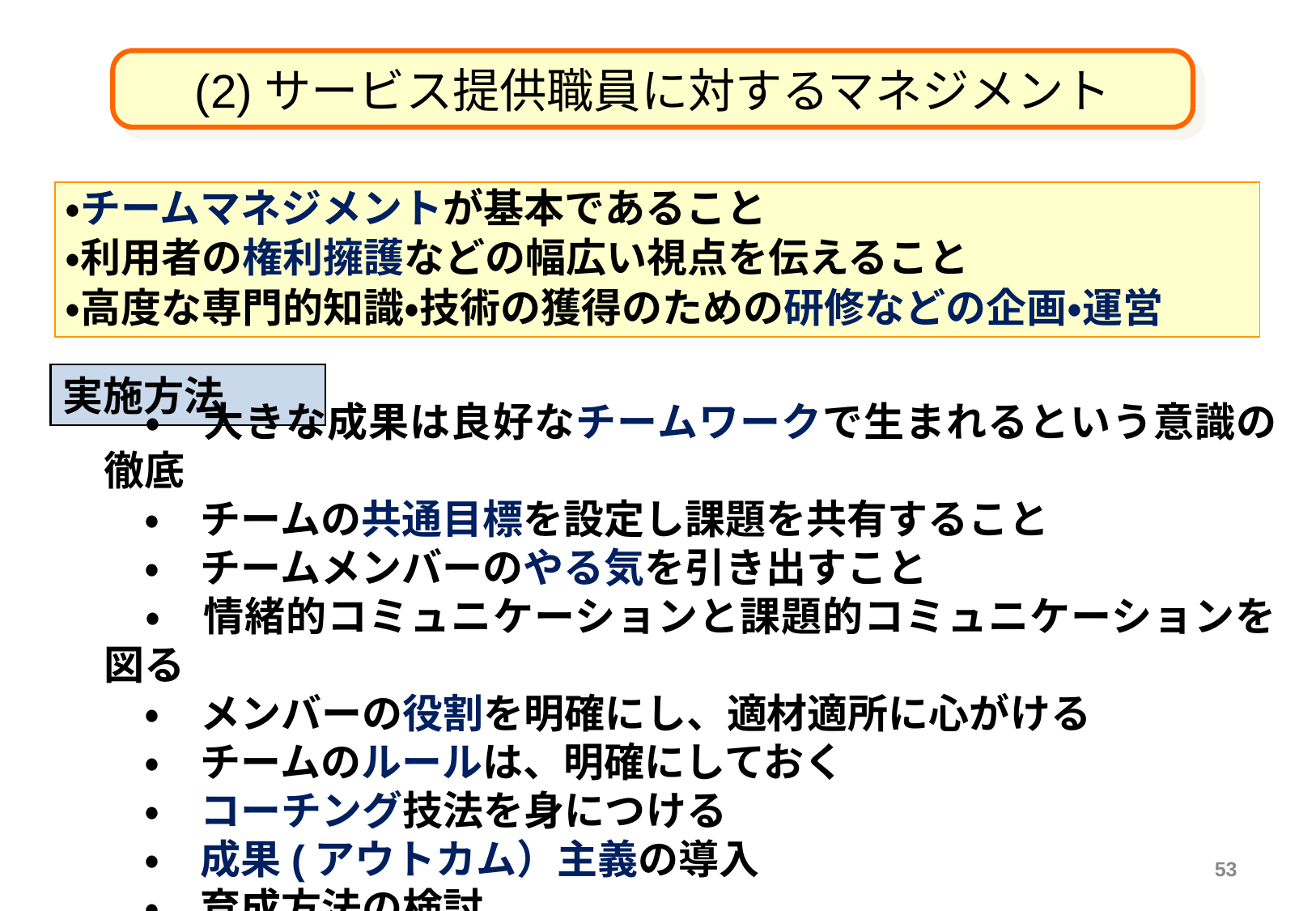

(2)サービス提供職員に対するマネジメント
・チームマネジメントが基本であること
・利用者の権利擁護などの幅広い視点を伝えること
・高度な専門的知識・技術の獲得のための研修などの企画・運営
実施方法
　・　大きな成果は良好なチームワークで生まれるという意識の徹底
　・　チームの共通目標を設定し課題を共有すること
　・　チームメンバーのやる気を引き出すこと
　・　情緒的コミュニケーションと課題的コミュニケーションを図る
　・　メンバーの役割を明確にし、適材適所に心がける
　・　チームのルールは、明確にしておく
　・　コーチング技法を身につける
　・　成果(アウトカム）主義の導入
　・　育成方法の検討

53